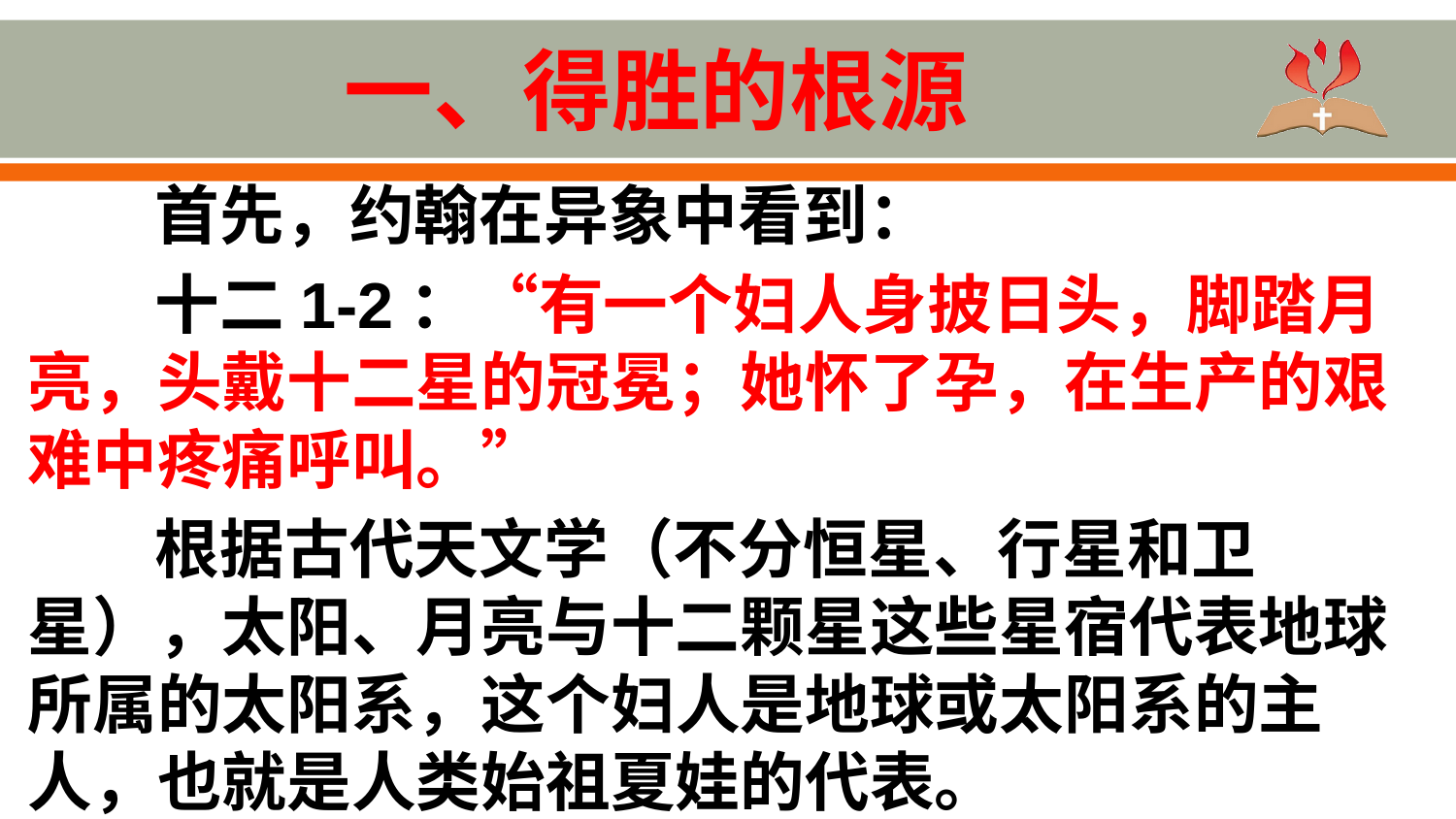

# 一、得胜的根源
首先，约翰在异象中看到：
十二1-2：“有一个妇人身披日头，脚踏月亮，头戴十二星的冠冕；她怀了孕，在生产的艰难中疼痛呼叫。”
根据古代天文学（不分恒星、行星和卫星），太阳、月亮与十二颗星这些星宿代表地球所属的太阳系，这个妇人是地球或太阳系的主人，也就是人类始祖夏娃的代表。

10